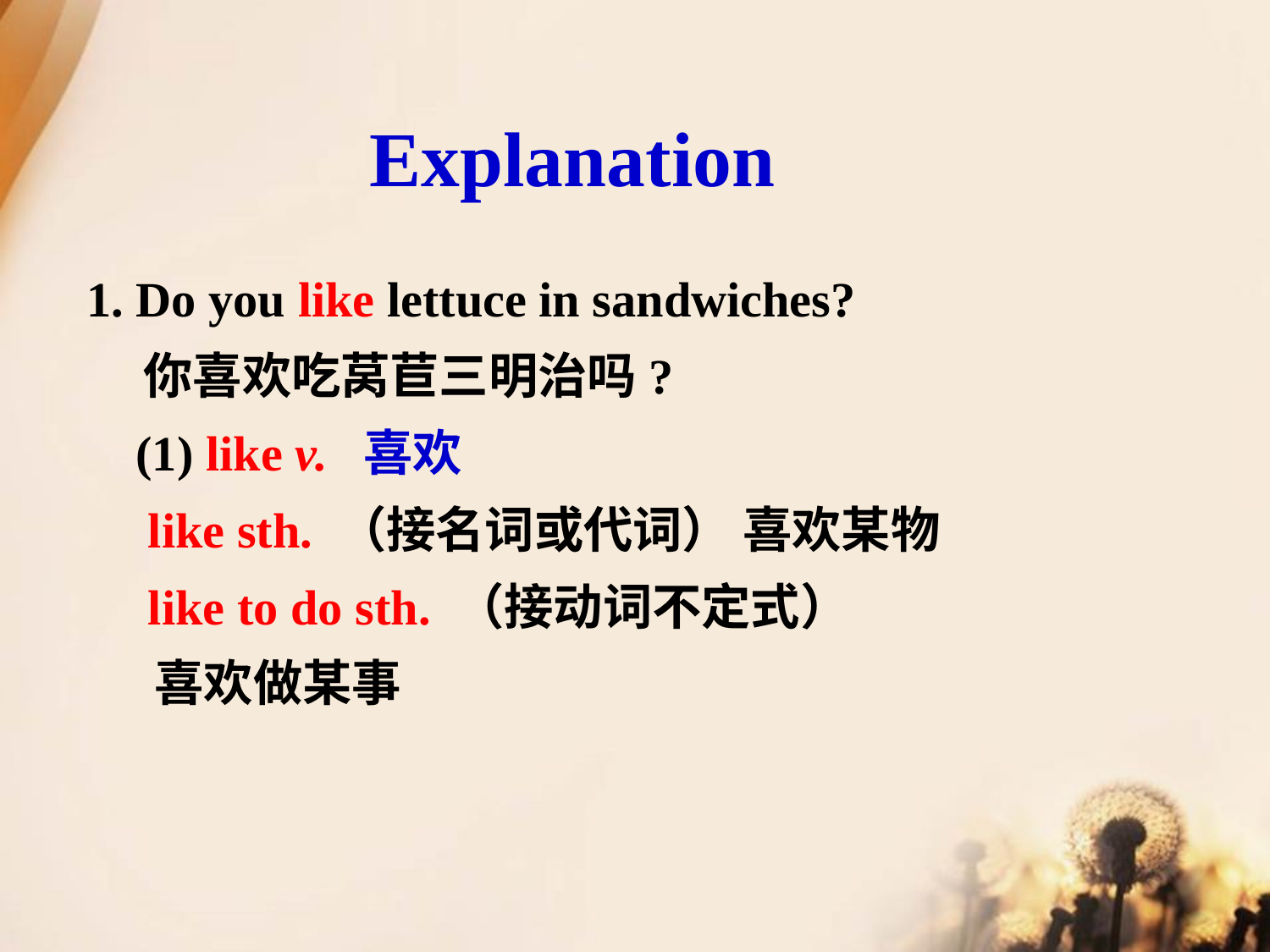

Explanation
1. Do you like lettuce in sandwiches?
    你喜欢吃莴苣三明治吗?
    (1) like v.  喜欢
     like sth. （接名词或代词） 喜欢某物
     like to do sth. （接动词不定式）
     喜欢做某事